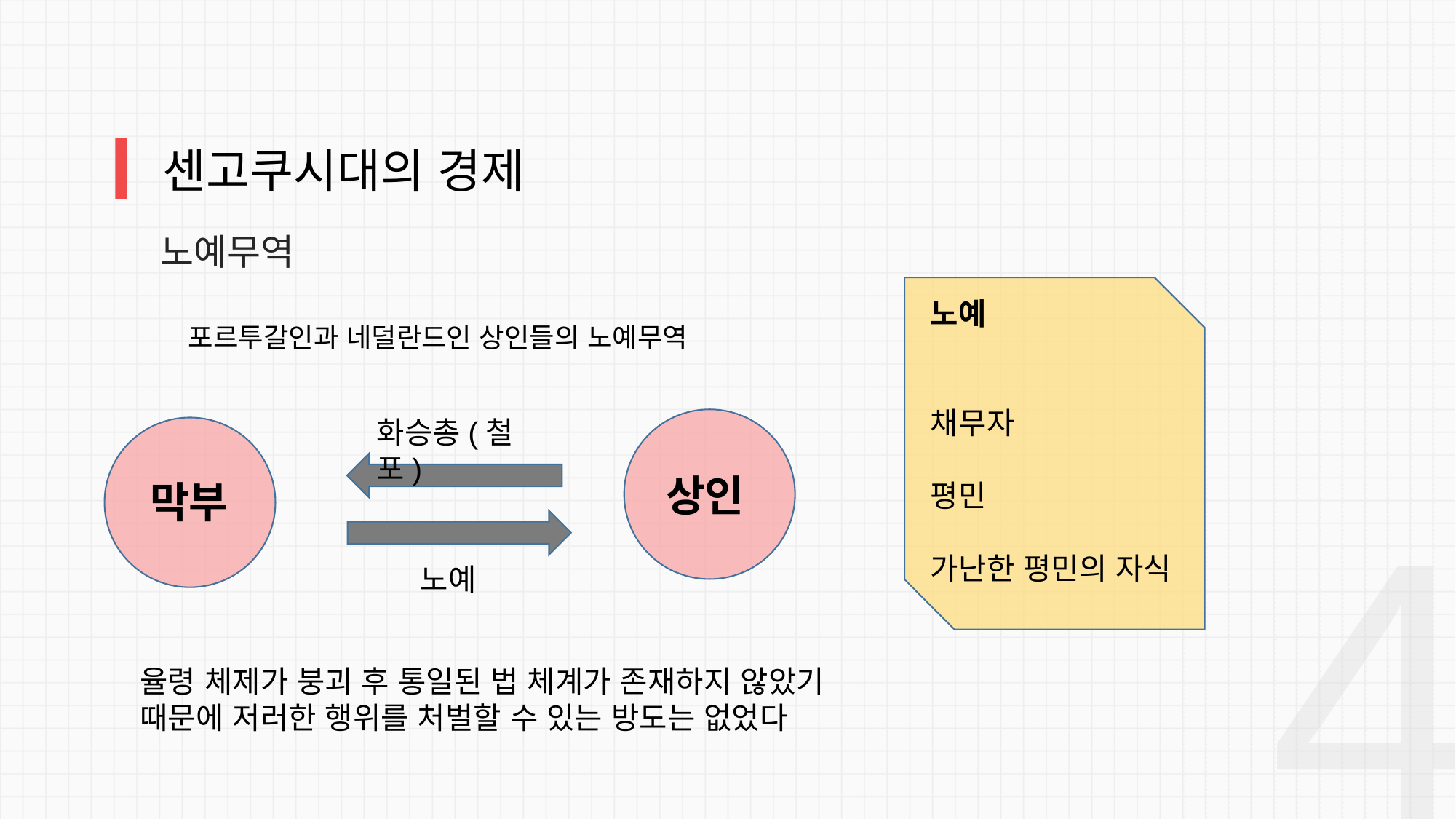

센고쿠시대의 경제

노예무역

노예

채무자

평민

가난한 평민의 자식
포르투갈인과 네덜란드인 상인들의 노예무역
화승총(철포)

4

상인
막부

노예
율령 체제가 붕괴 후 통일된 법 체계가 존재하지 않았기 때문에 저러한 행위를 처벌할 수 있는 방도는 없었다